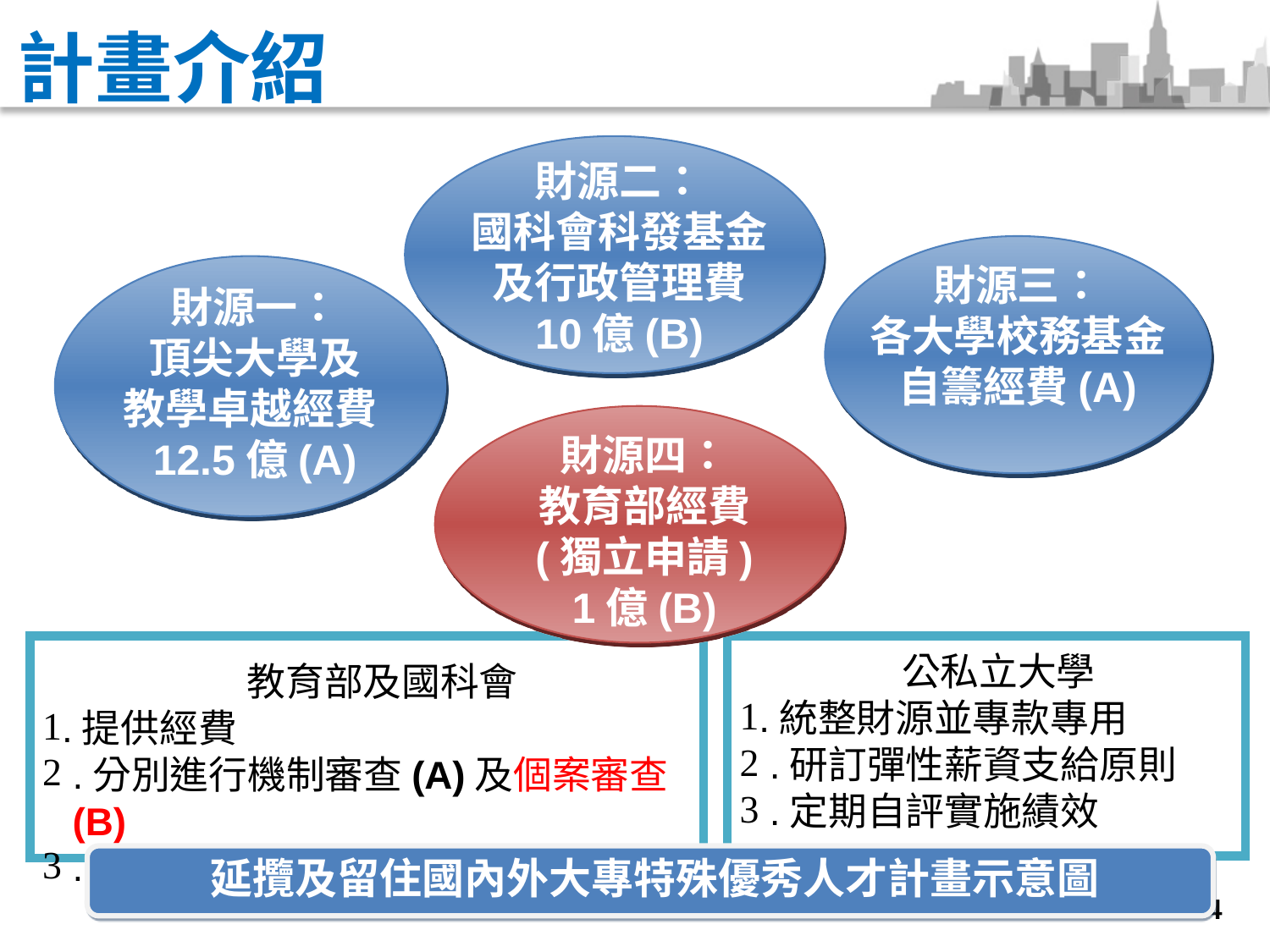

# 計畫介紹

財源二：
國科會科發基金
及行政管理費
10億(B)

財源三：
各大學校務基金
自籌經費(A)

財源一：
頂尖大學及
教學卓越經費12.5億(A)

財源四：
教育部經費
(獨立申請)
1億(B)

教育部及國科會
.提供經費
.分別進行機制審查(A)及個案審查(B)
.定期評估實施成效

公私立大學
.統整財源並專款專用
.研訂彈性薪資支給原則
.定期自評實施績效
延攬及留住國內外大專特殊優秀人才計畫示意圖

4